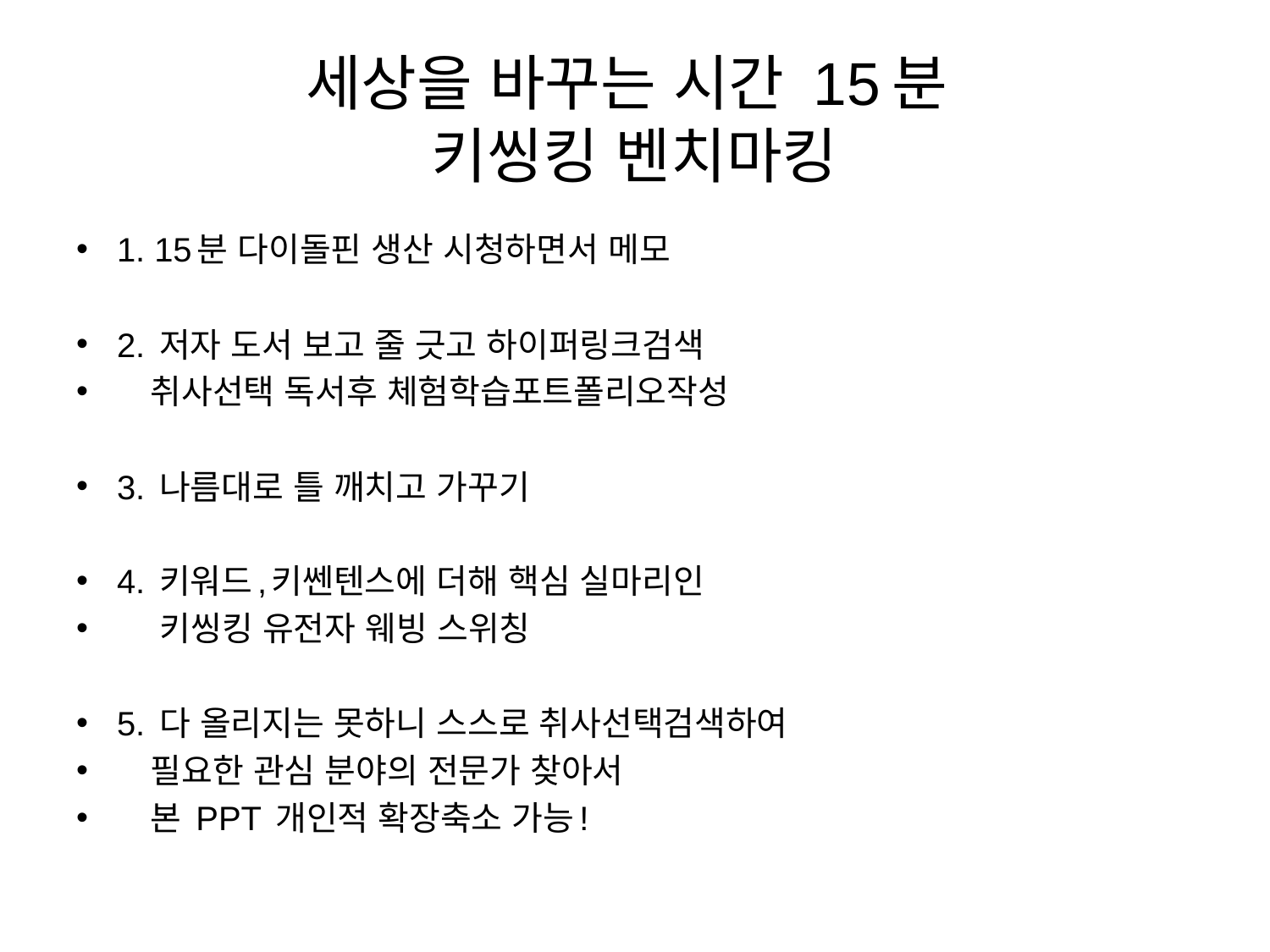

# 세상을 바꾸는 시간 15분 키씽킹 벤치마킹
1. 15분 다이돌핀 생산 시청하면서 메모

2. 저자 도서 보고 줄 긋고 하이퍼링크검색
   취사선택 독서후 체험학습포트폴리오작성

3. 나름대로 틀 깨치고 가꾸기

4. 키워드,키쎈텐스에 더해 핵심 실마리인
    키씽킹 유전자 웨빙 스위칭

5. 다 올리지는 못하니 스스로 취사선택검색하여
   필요한 관심 분야의 전문가 찾아서
   본 PPT 개인적 확장축소 가능!